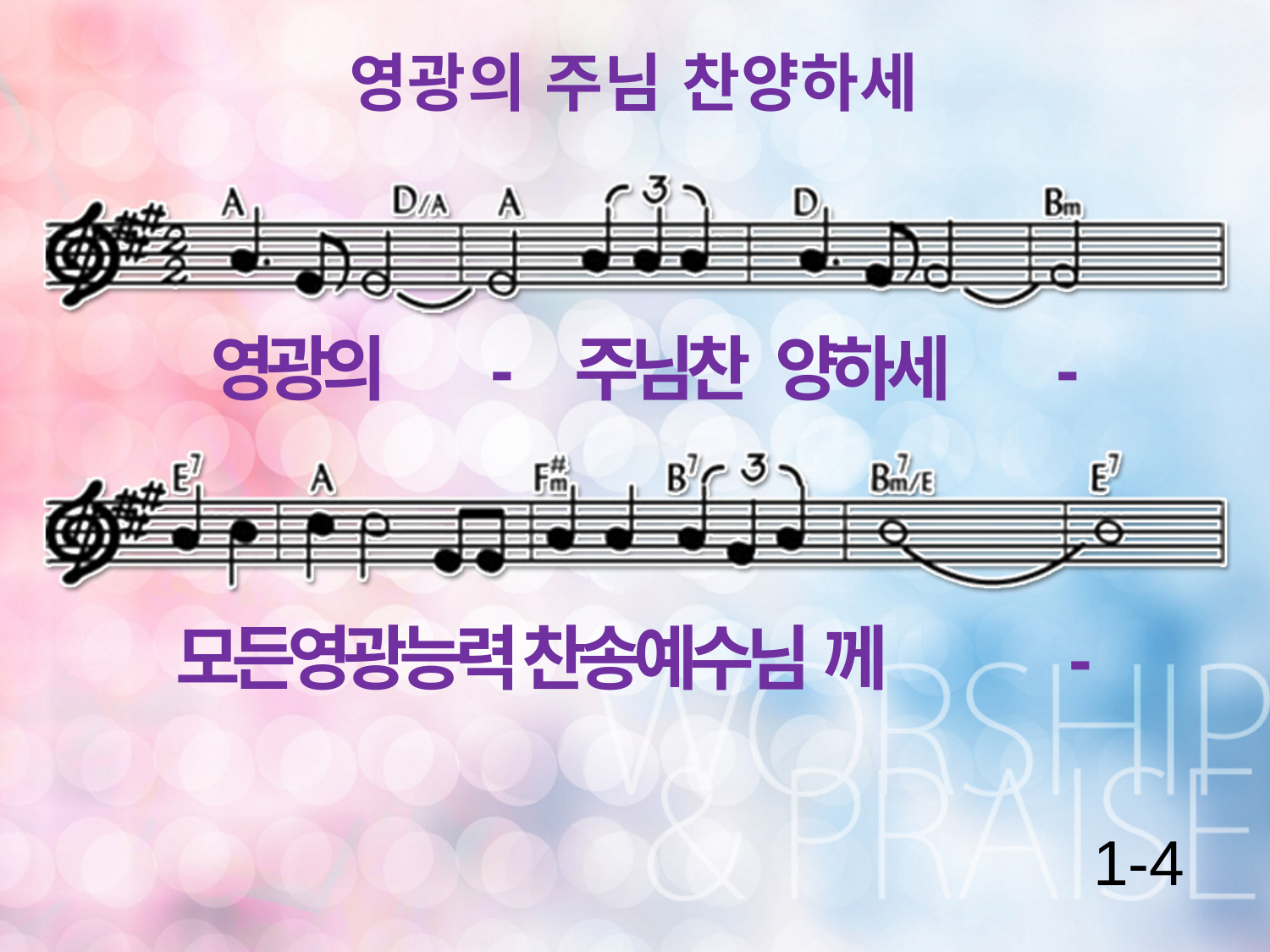

영광의 주님 찬양하세
영광의        -    주님찬   양하세        -
모든영광능력 찬송예수님  께               -
1-4